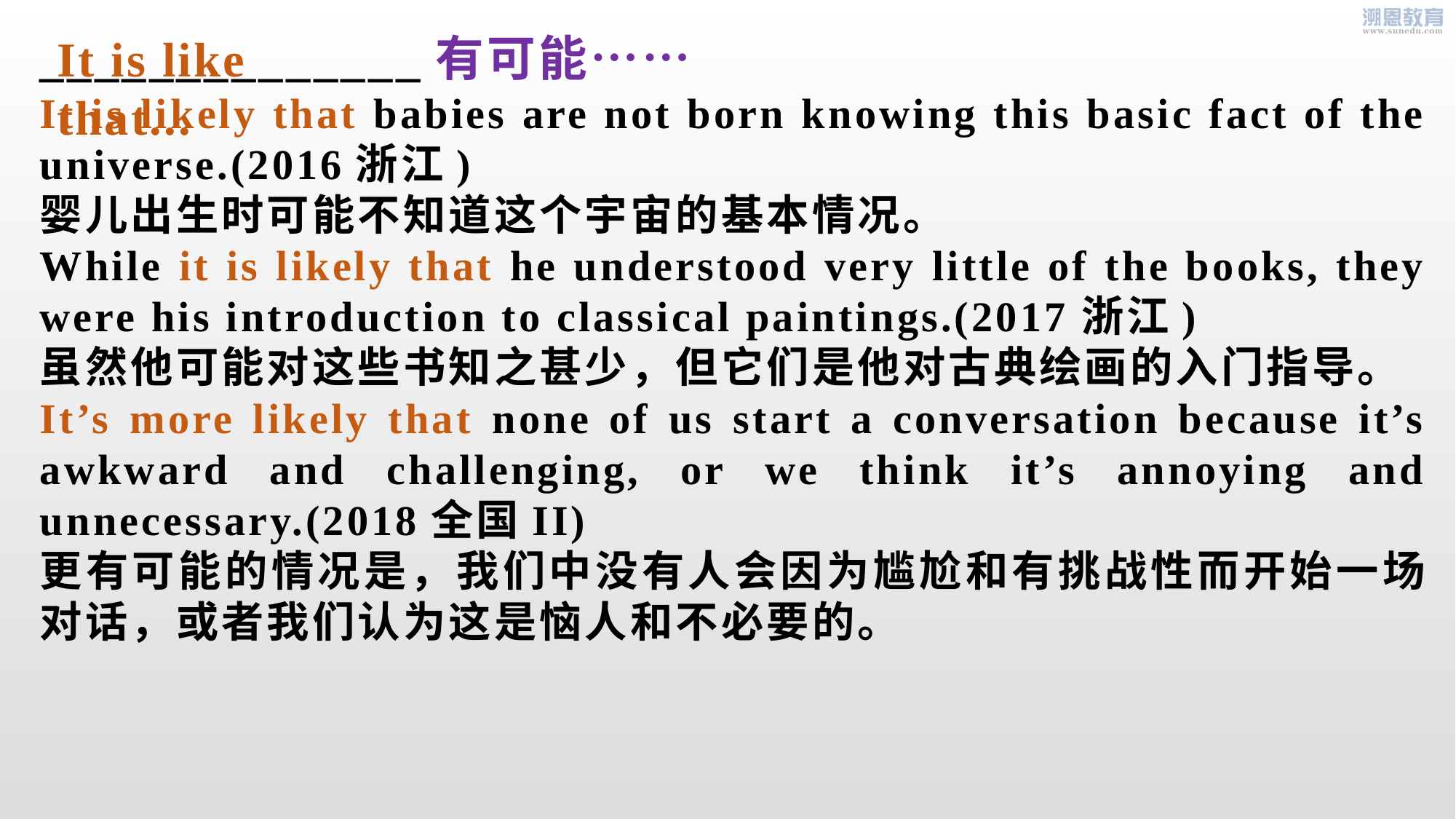

______________有可能……
It is likely that babies are not born knowing this basic fact of the universe.(2016浙江)
婴儿出生时可能不知道这个宇宙的基本情况。
While it is likely that he understood very little of the books, they were his introduction to classical paintings.(2017浙江)
虽然他可能对这些书知之甚少，但它们是他对古典绘画的入门指导。
It’s more likely that none of us start a conversation because it’s awkward and challenging, or we think it’s annoying and unnecessary.(2018全国II)
更有可能的情况是，我们中没有人会因为尴尬和有挑战性而开始一场对话，或者我们认为这是恼人和不必要的。
It is like that...